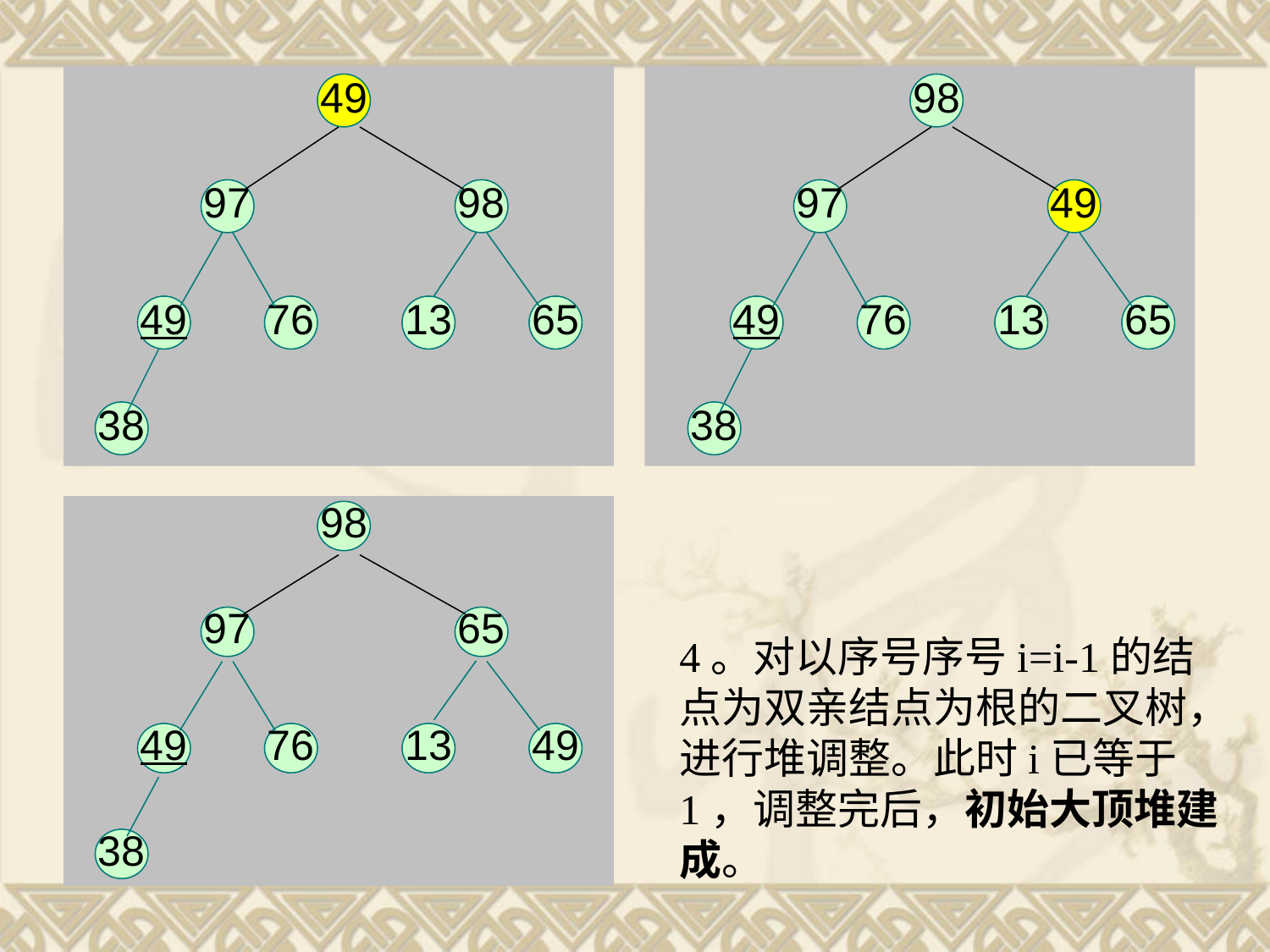

49
98

97
98
97
49

49
76
13
65
49
76
13
65

38
38

98

97
65
4。对以序号序号i=i-1的结点为双亲结点为根的二叉树，进行堆调整。此时i已等于1，调整完后，初始大顶堆建成。

49
76
13
49

38